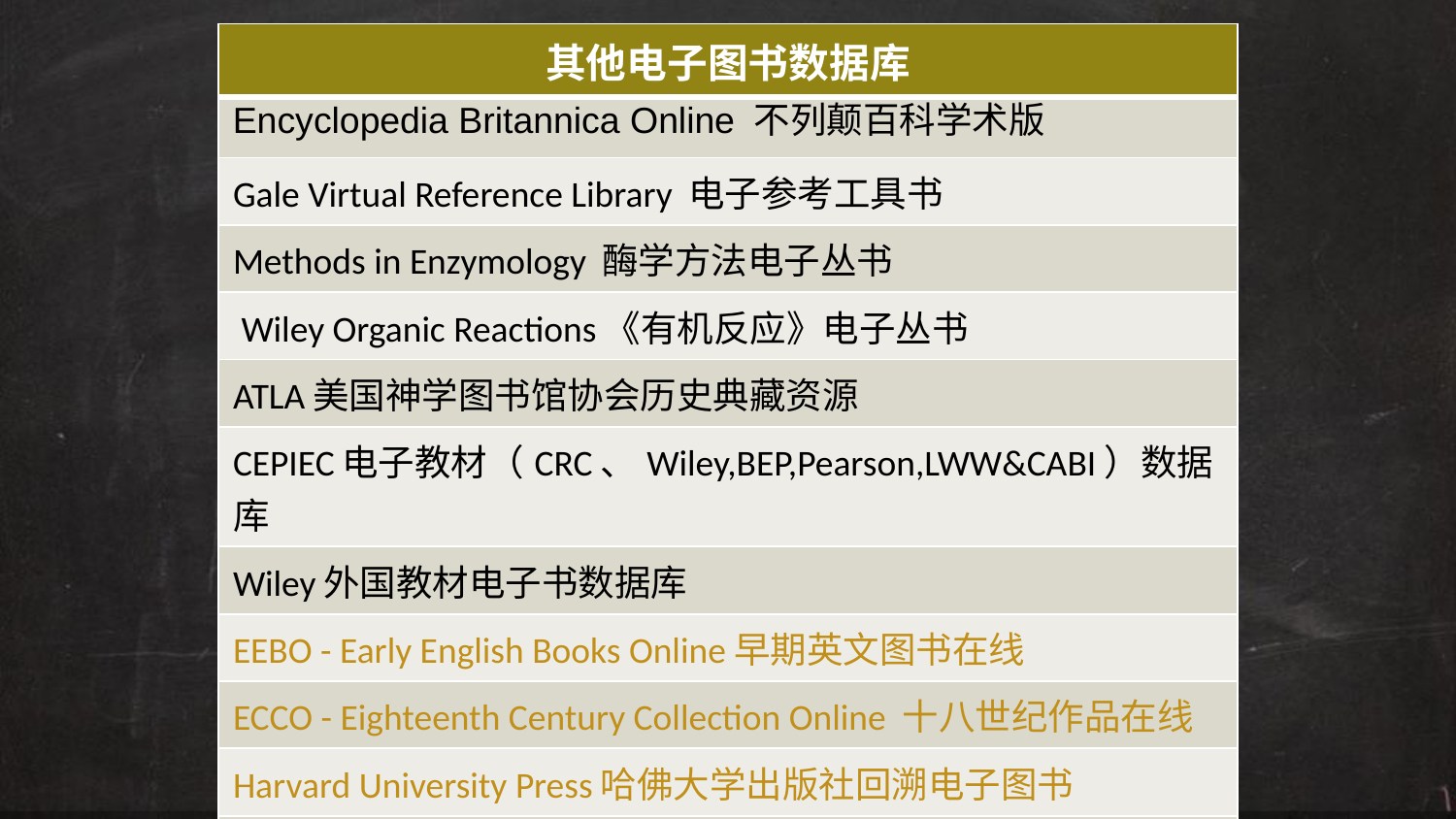

| 其他电子图书数据库 |
| --- |
|  |
| Gale Virtual Reference Library 电子参考工具书 |
| Methods in Enzymology 酶学方法电子丛书 |
| Wiley Organic Reactions《有机反应》电子丛书 |
| ATLA美国神学图书馆协会历史典藏资源 |
| CEPIEC电子教材（CRC、Wiley,BEP,Pearson,LWW&CABI）数据库 |
| Wiley外国教材电子书数据库 |
| EEBO - Early English Books Online早期英文图书在线 |
| ECCO - Eighteenth Century Collection Online 十八世纪作品在线 |
| Harvard University Press哈佛大学出版社回溯电子图书 |
| 日本国立国会图书馆近代图书数字化典藏 |
Encyclopedia Britannica Online 不列颠百科学术版